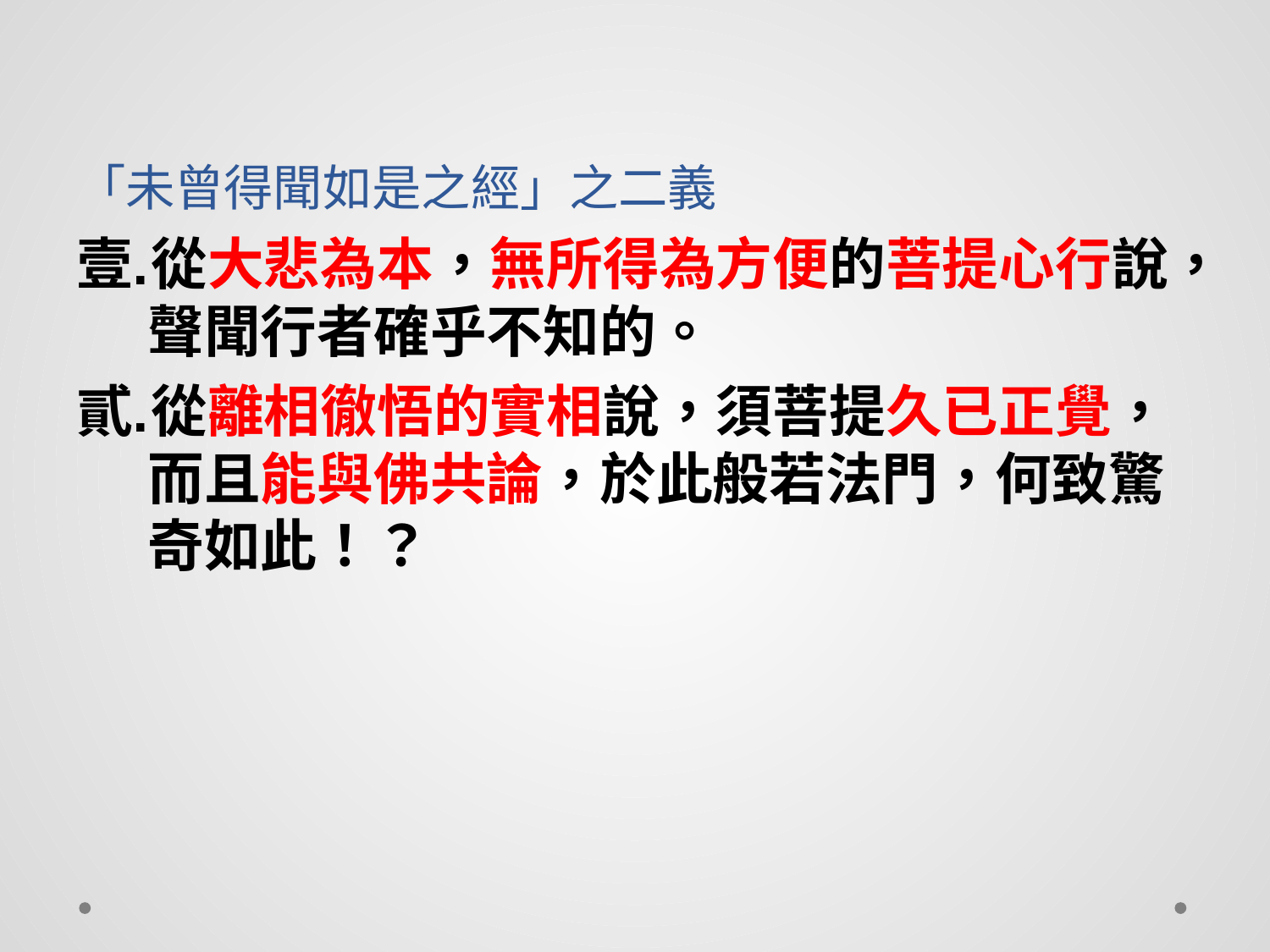

# 「未曾得聞如是之經」之二義
從大悲為本，無所得為方便的菩提心行說，聲聞行者確乎不知的。
從離相徹悟的實相說，須菩提久已正覺，而且能與佛共論，於此般若法門，何致驚奇如此！？